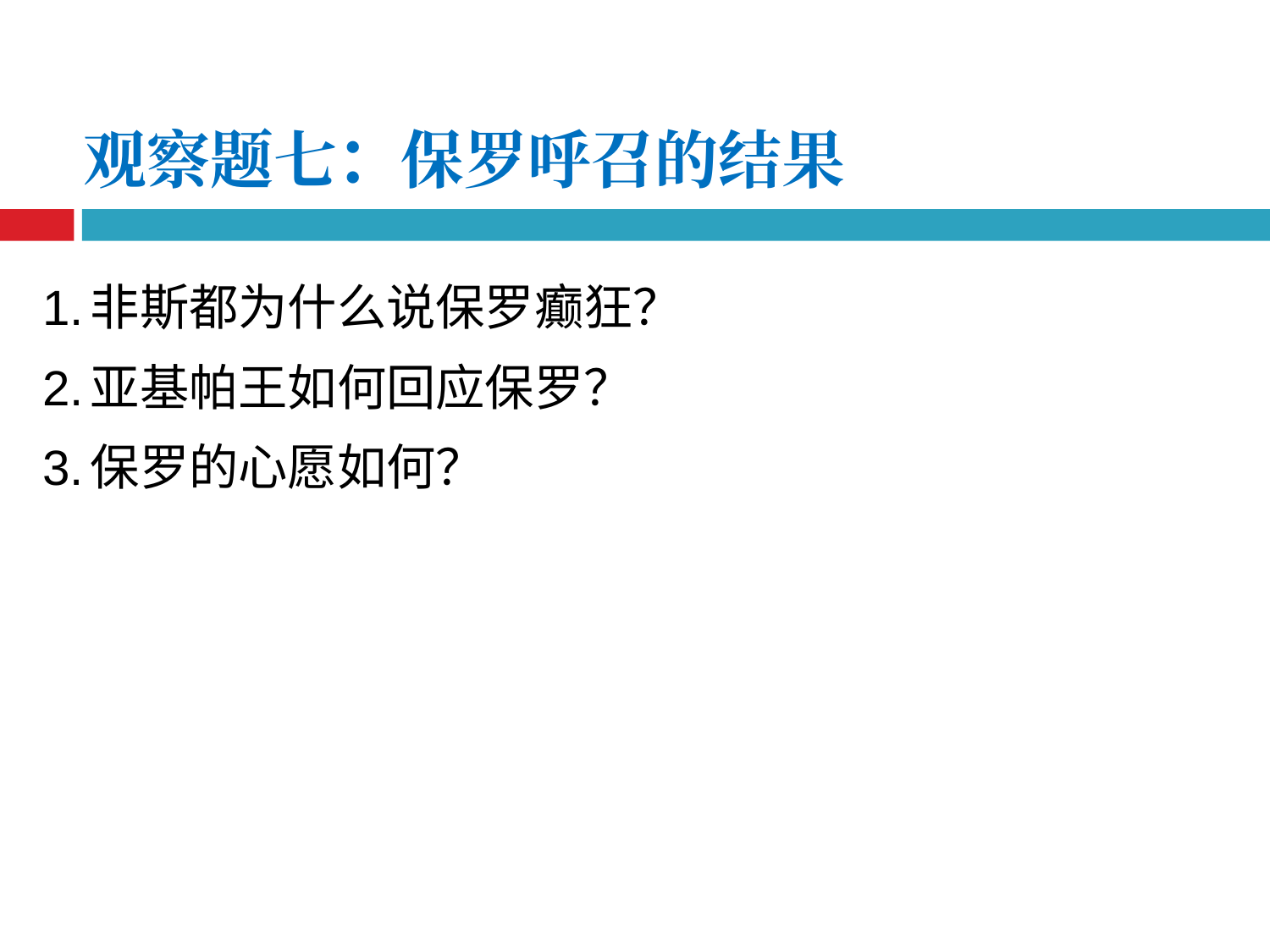

观察题七：保罗呼召的结果
非斯都为什么说保罗癫狂？
亚基帕王如何回应保罗？
保罗的心愿如何？